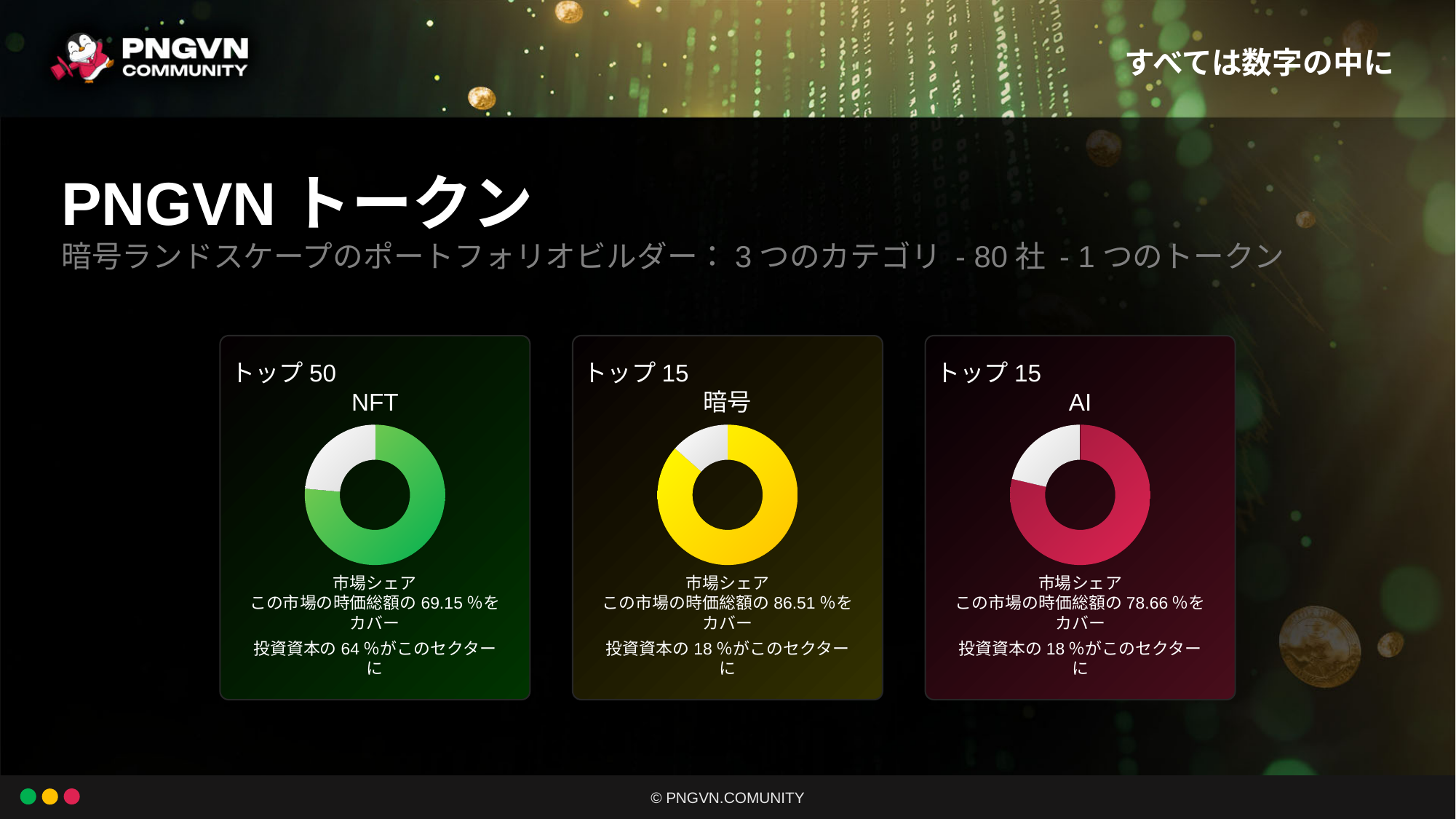

すべては数字の中に
PNGVNトークン
暗号ランドスケープのポートフォリオビルダー：3つのカテゴリ - 80社 - 1つのトークン

トップ50
NFT

### Chart

| Category | 売上 |
|---|---|
| 第1四半期 | 69.15 |
| 第2四半期 | 21.34 |
市場シェア
この市場の時価総額の69.15％をカバー

投資資本の64％がこのセクターに

トップ15
暗号

### Chart

| Category | 売上 |
|---|---|
| 第1四半期 | 86.51 |
| 第2四半期 | 13.49 |
市場シェア
この市場の時価総額の86.51％をカバー

投資資本の18％がこのセクターに

トップ15
AI

### Chart

| Category | 売上 |
|---|---|
| 第1四半期 | 78.66 |
| 第2四半期 | 21.34 |
市場シェア
この市場の時価総額の78.66％をカバー

投資資本の18％がこのセクターに